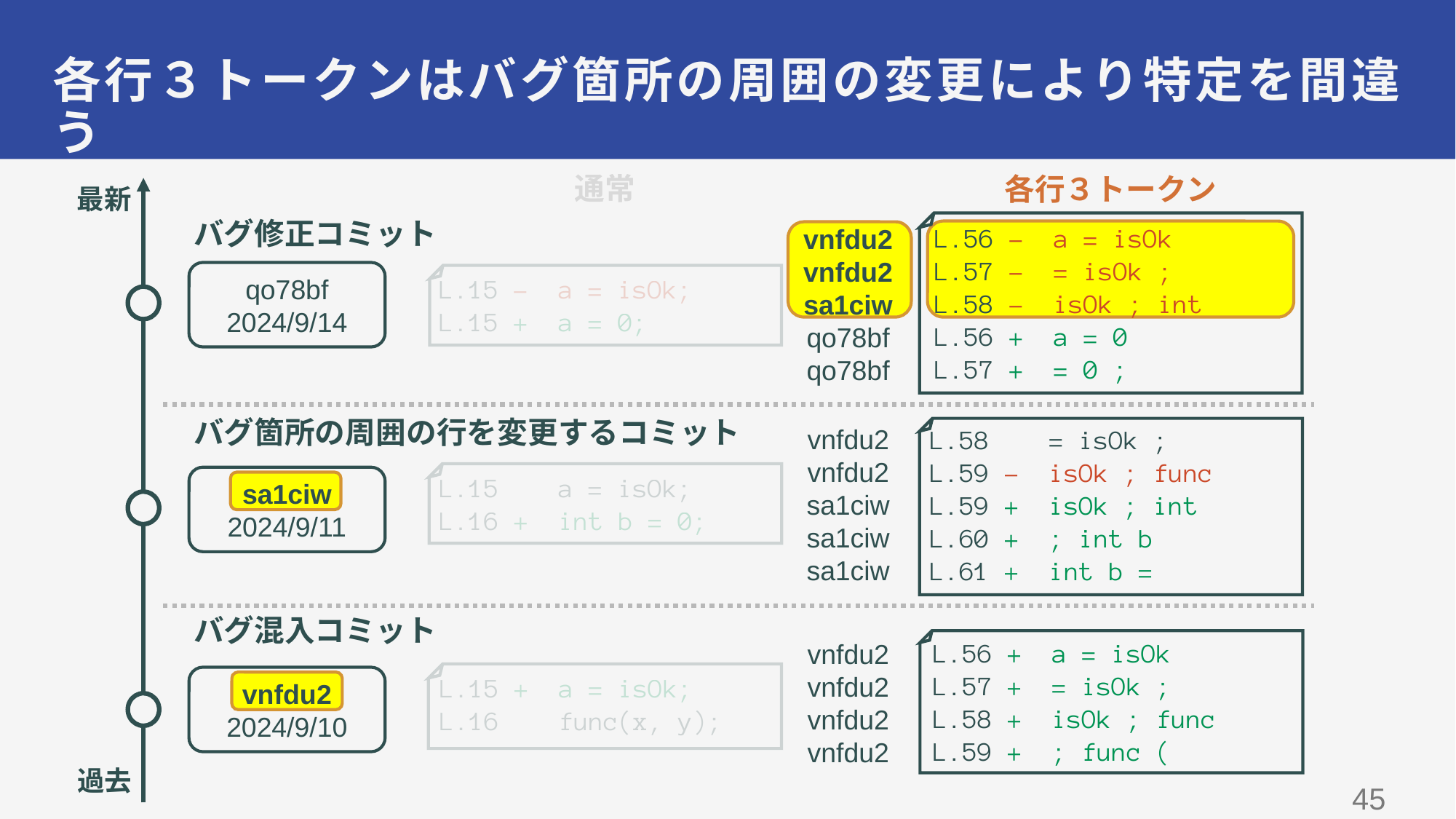

# 各行３トークンはバグ箇所の周囲の変更により特定を間違う
通常
各行３トークン
最新
バグ修正コミット

L.56 -  a = isOk
L.57 -  = isOk ;
L.58 -  isOk ; int
L.56 +  a = 0
L.57 +  = 0 ;
vnfdu2
vnfdu2
sa1ciw
qo78bf
qo78bf

qo78bf
2024/9/14

L.15 -  a = isOk;
L.15 +  a = 0;

バグ箇所の周囲の行を変更するコミット
vnfdu2
vnfdu2
sa1ciw
sa1ciw
sa1ciw
L.58    = isOk ;
L.59 -  isOk ; func
L.59 +  isOk ; int
L.60 +  ; int b
L.61 +  int b =

L.15    a = isOk;
L.16 +  int b = 0;
sa1ciw
2024/9/11

バグ混入コミット

L.56 +  a = isOk
L.57 +  = isOk ;
L.58 +  isOk ; func
L.59 +  ; func (
vnfdu2
vnfdu2
vnfdu2
vnfdu2

L.15 +  a = isOk;
L.16    func(x, y);
vnfdu2
2024/9/10

過去
45